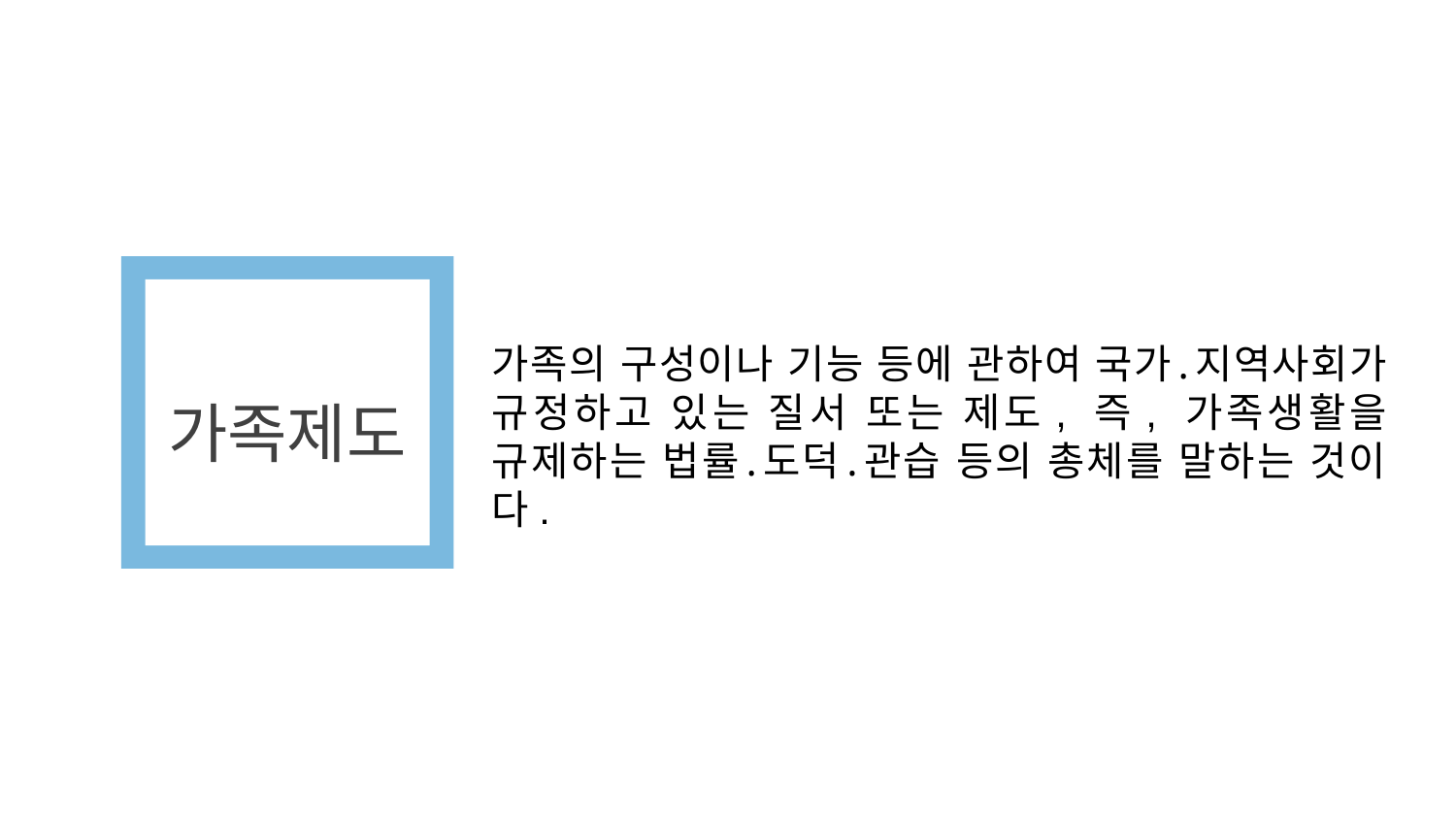

가족제도
가족의 구성이나 기능 등에 관하여 국가․지역사회가 규정하고 있는 질서 또는 제도, 즉, 가족생활을 규제하는 법률․도덕․관습 등의 총체를 말하는 것이다.